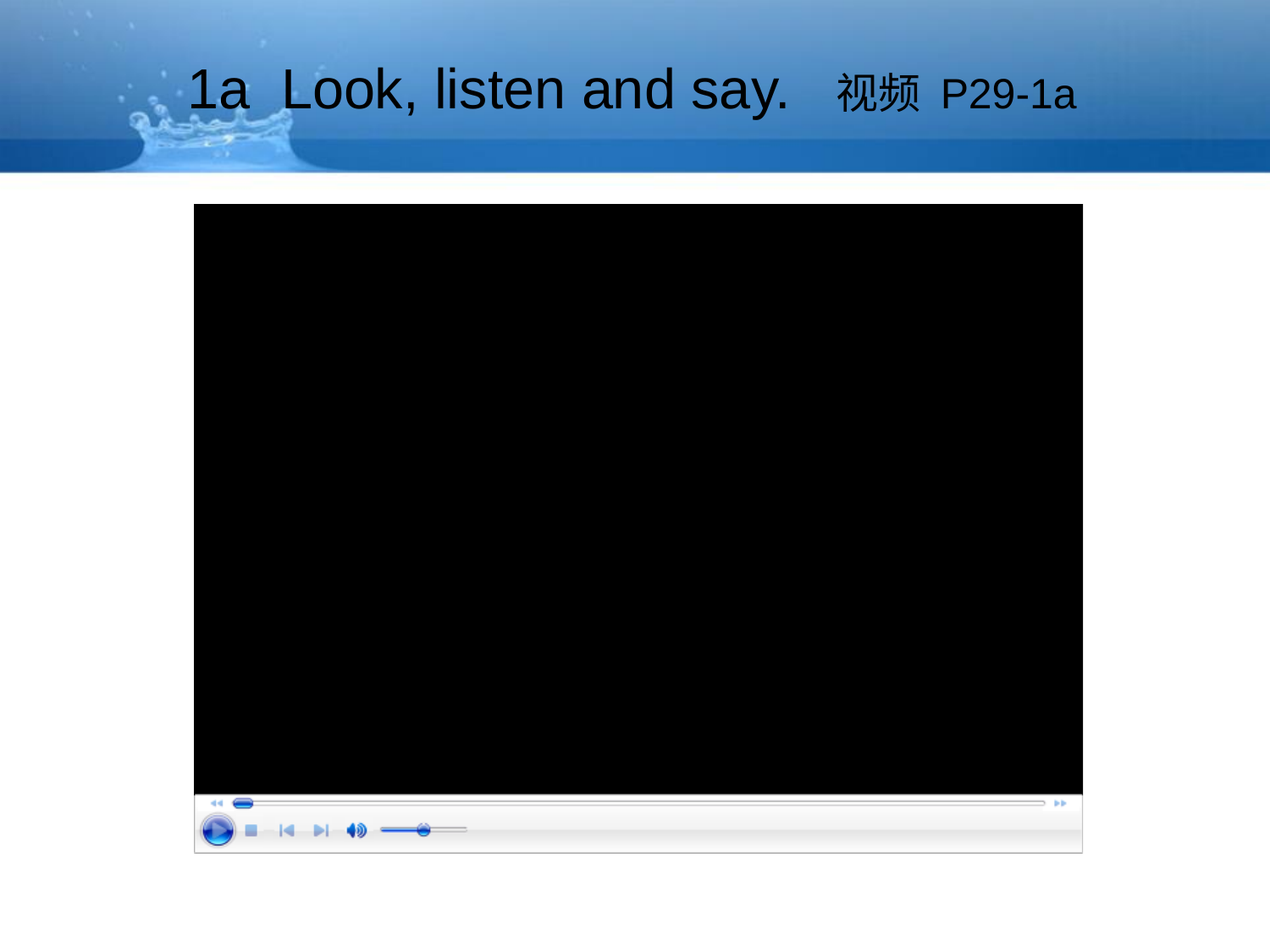

1a  Look, listen and say.  视频 P29-1a